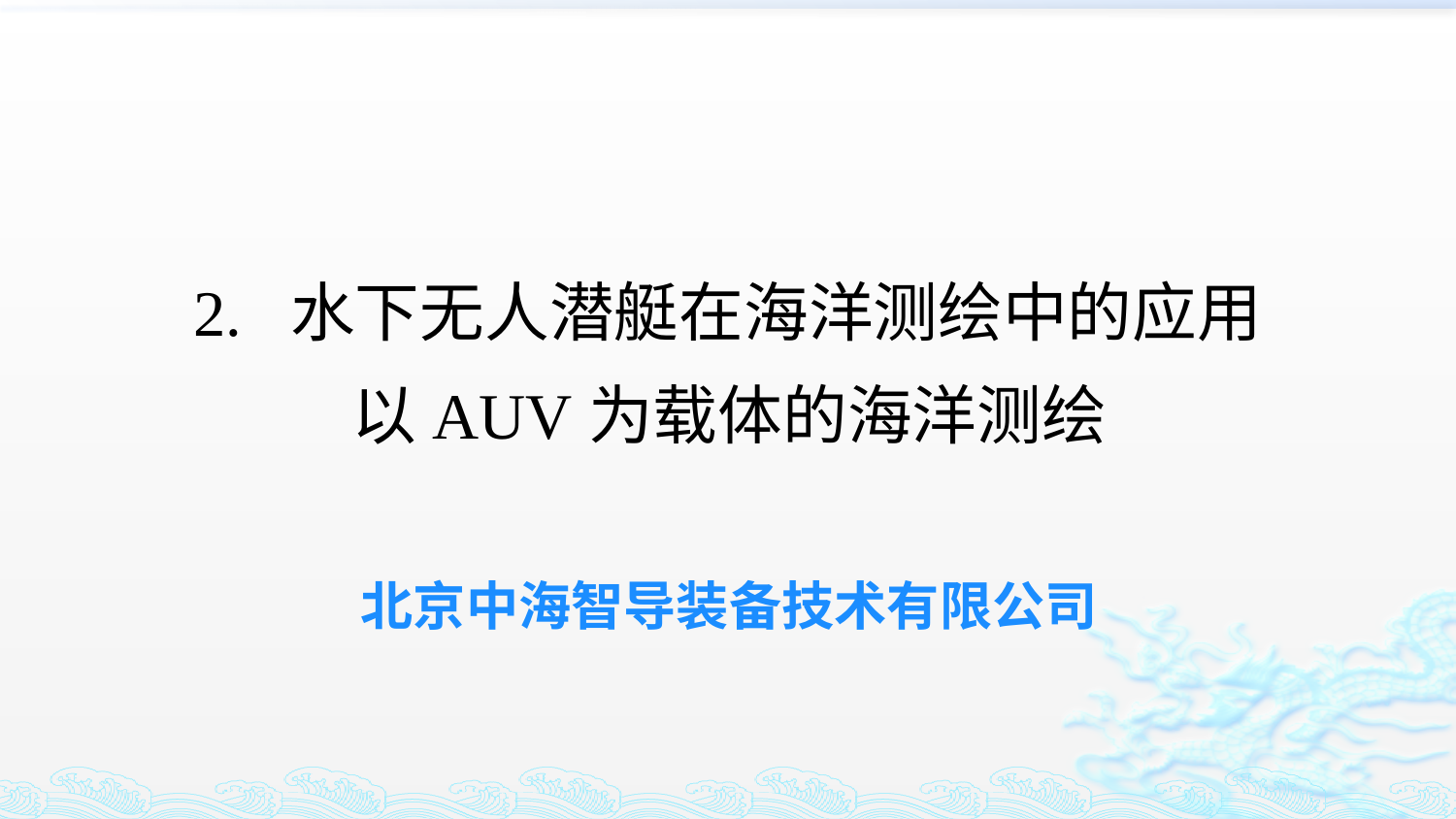

2.  水下无人潜艇在海洋测绘中的应用
以AUV为载体的海洋测绘
北京中海智导装备技术有限公司